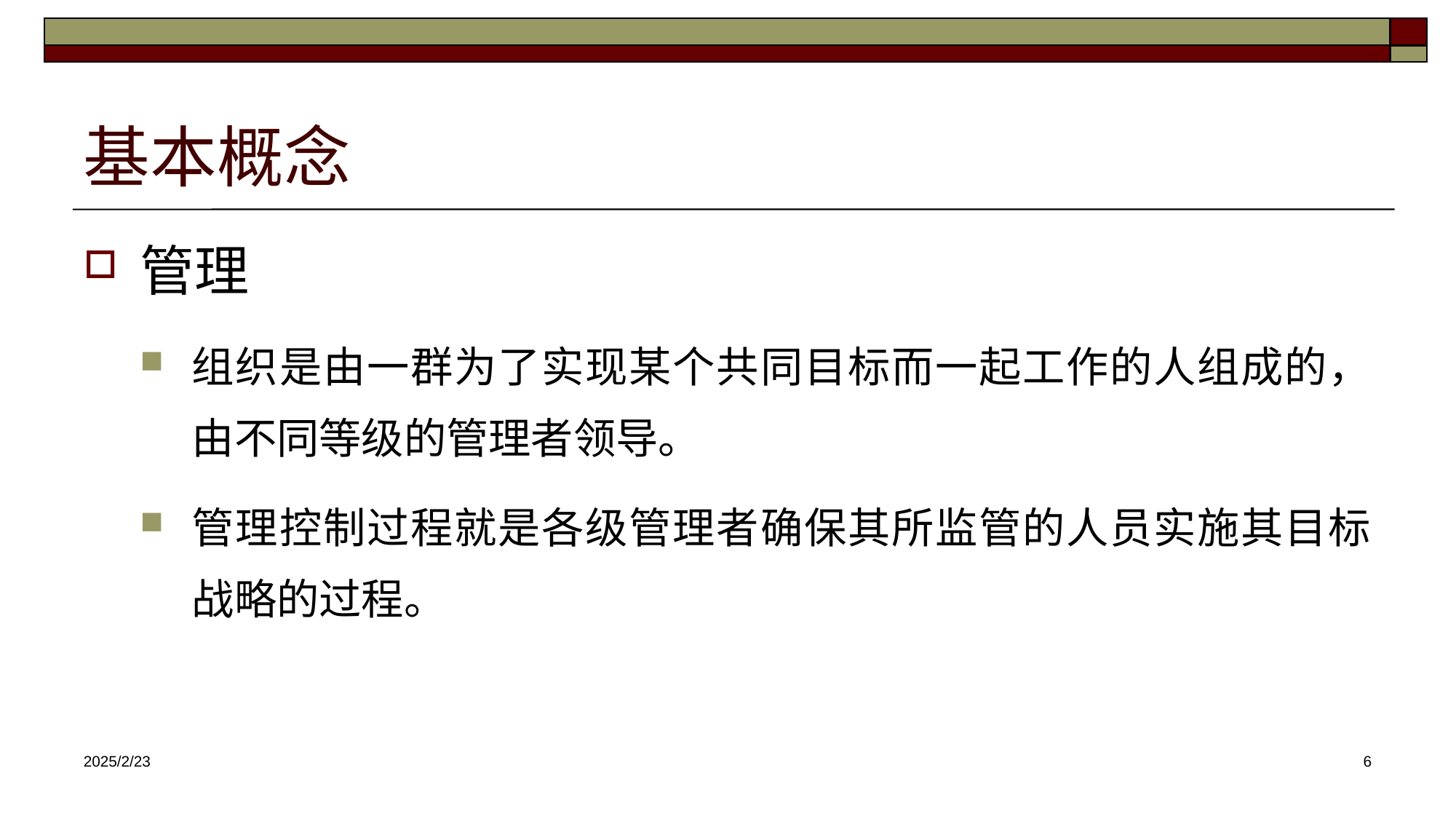

# 基本概念
管理
组织是由一群为了实现某个共同目标而一起工作的人组成的，由不同等级的管理者领导。
管理控制过程就是各级管理者确保其所监管的人员实施其目标战略的过程。

2025/2/23
6